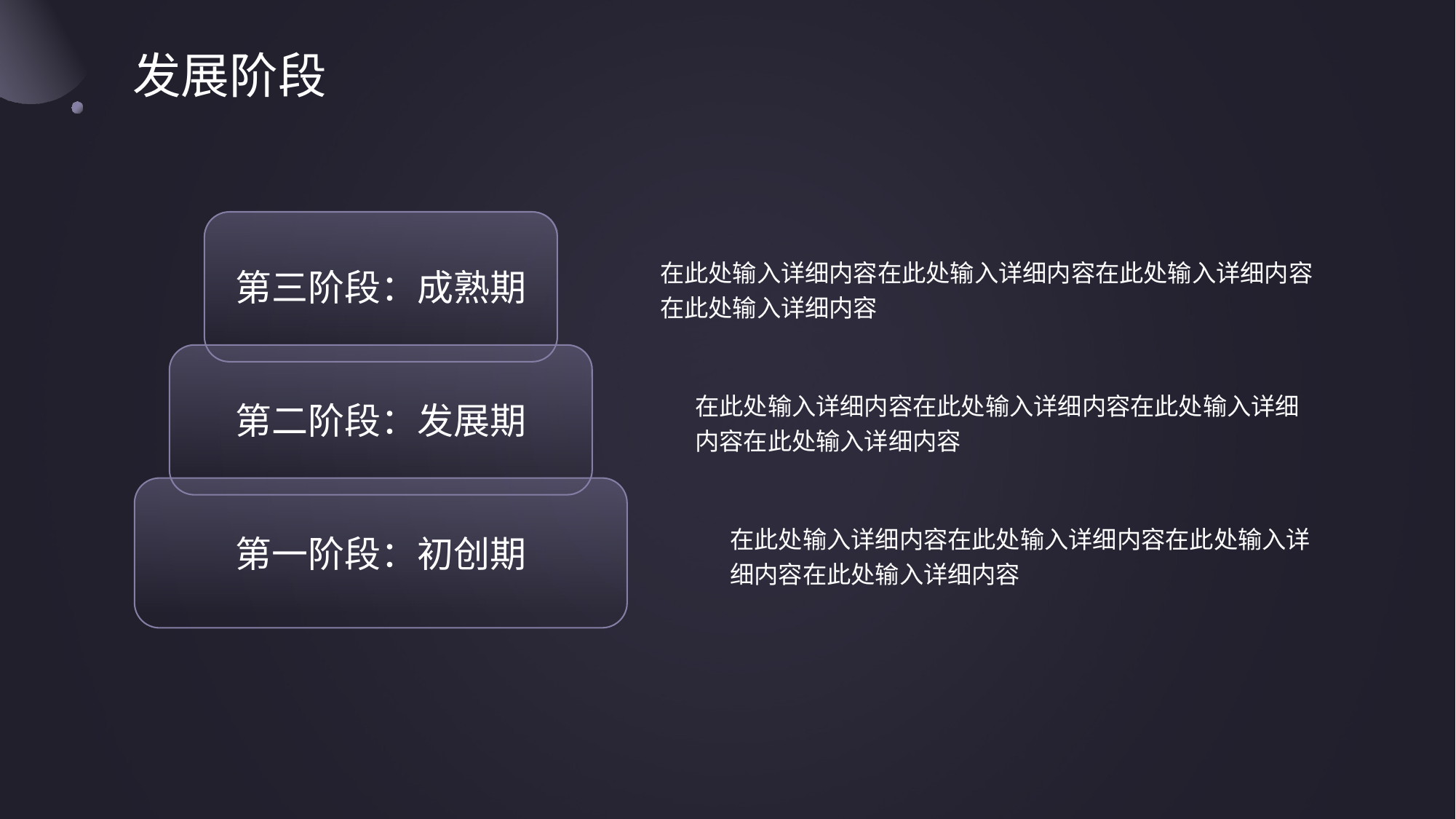

# 发展阶段

在此处输入详细内容在此处输入详细内容在此处输入详细内容在此处输入详细内容
第三阶段：成熟期

在此处输入详细内容在此处输入详细内容在此处输入详细内容在此处输入详细内容
第二阶段：发展期

%
在此处输入详细内容在此处输入详细内容在此处输入详细内容在此处输入详细内容
第一阶段：初创期